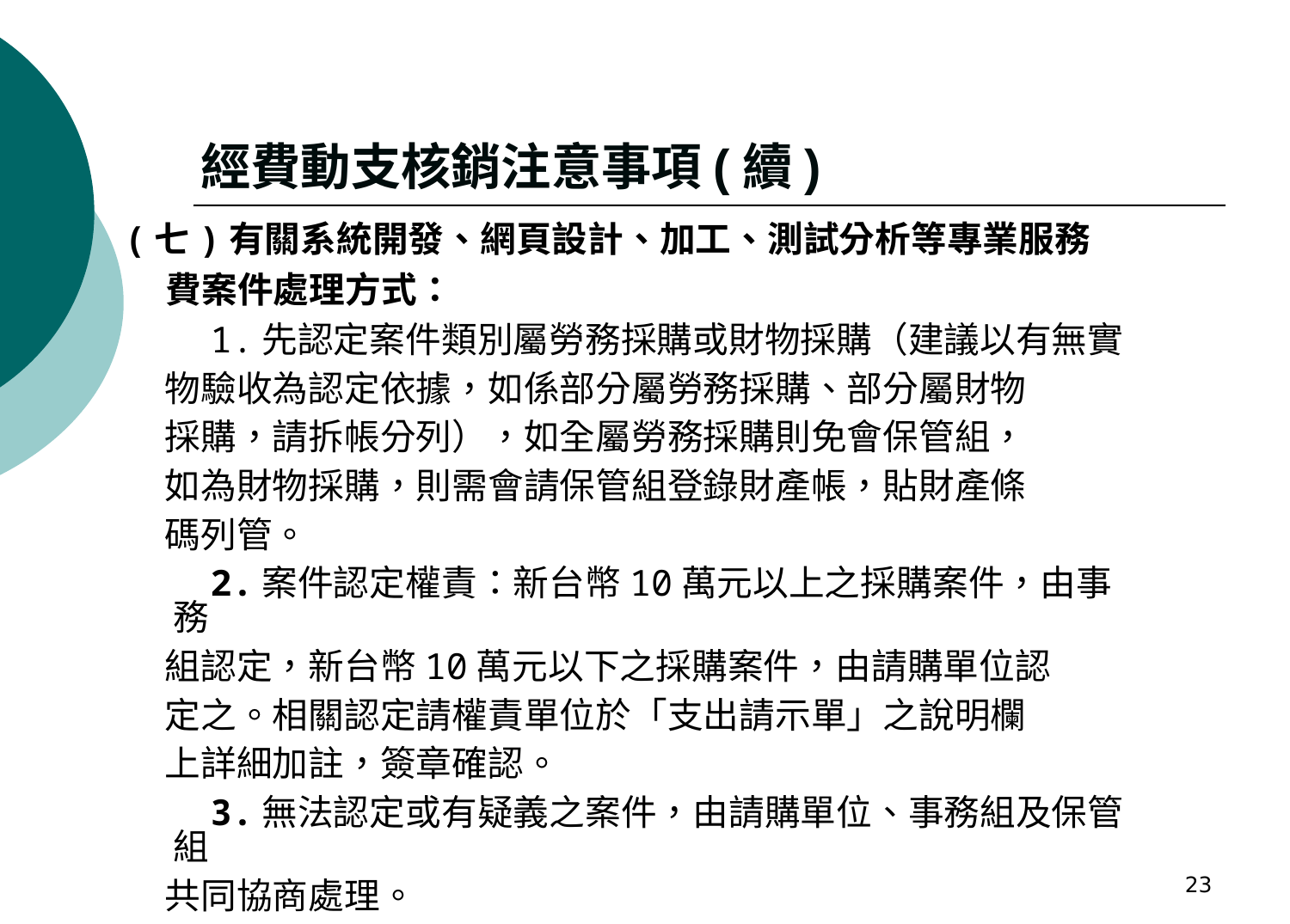

經費動支核銷注意事項(續)
(七)有關系統開發、網頁設計、加工、測試分析等專業服務
    費案件處理方式：
    1.先認定案件類別屬勞務採購或財物採購（建議以有無實
    物驗收為認定依據，如係部分屬勞務採購、部分屬財物
    採購，請拆帳分列），如全屬勞務採購則免會保管組，
    如為財物採購，則需會請保管組登錄財產帳，貼財產條
    碼列管。
    2.案件認定權責：新台幣10萬元以上之採購案件，由事務
    組認定，新台幣10萬元以下之採購案件，由請購單位認
    定之。相關認定請權責單位於「支出請示單」之說明欄
    上詳細加註，簽章確認。
    3.無法認定或有疑義之案件，由請購單位、事務組及保管組
    共同協商處理。
23